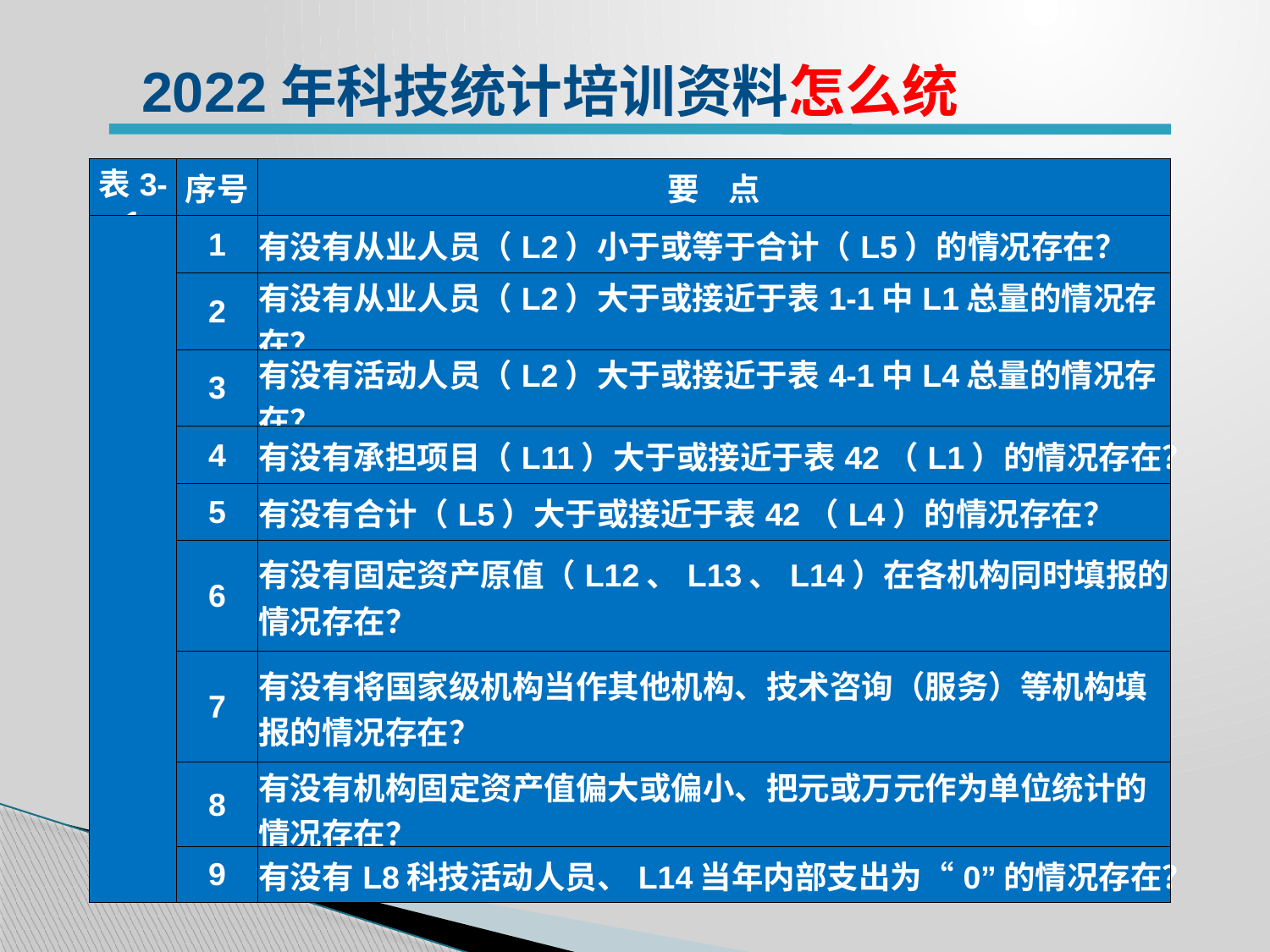

2022年科技统计培训资料怎么统
| 表3-1 | 序号 | 要 点 |
| --- | --- | --- |
|  | 1 | 有没有从业人员（L2）小于或等于合计（L5）的情况存在？ |
|  | 2 | 有没有从业人员（L2）大于或接近于表1-1中L1总量的情况存在？ |
|  | 3 | 有没有活动人员（L2）大于或接近于表4-1中L4总量的情况存在？ |
|  | 4 | 有没有承担项目（L11）大于或接近于表42（L1）的情况存在？ |
|  | 5 | 有没有合计（L5）大于或接近于表42（L4）的情况存在？ |
|  | 6 | 有没有固定资产原值（L12、L13、L14）在各机构同时填报的情况存在？ |
|  | 7 | 有没有将国家级机构当作其他机构、技术咨询（服务）等机构填报的情况存在？ |
|  | 8 | 有没有机构固定资产值偏大或偏小、把元或万元作为单位统计的情况存在？ |
|  | 9 | 有没有L8科技活动人员、L14当年内部支出为“0”的情况存在？ |